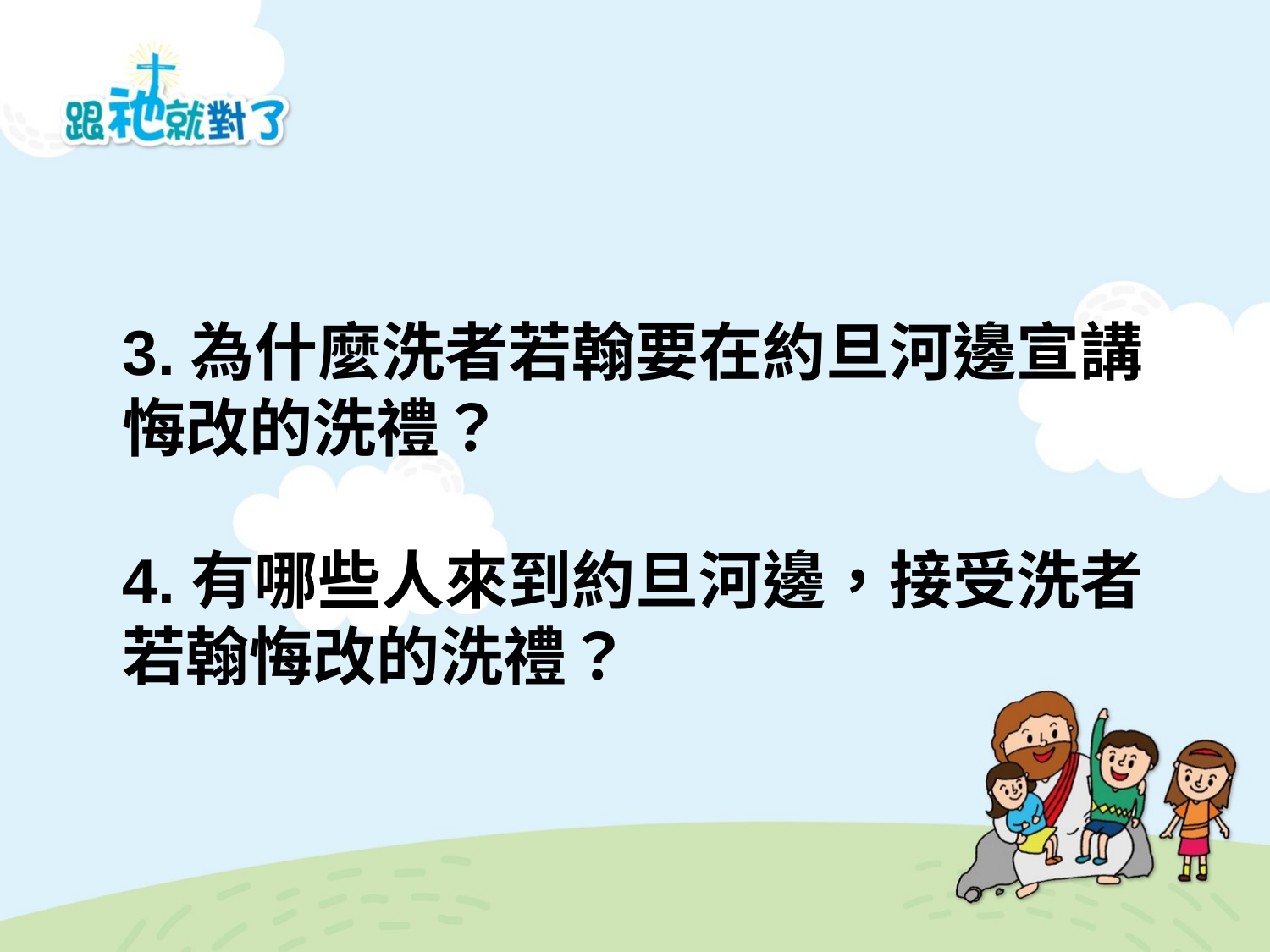

3.為什麼洗者若翰要在約旦河邊宣講悔改的洗禮？

4.有哪些人來到約旦河邊，接受洗者若翰悔改的洗禮？